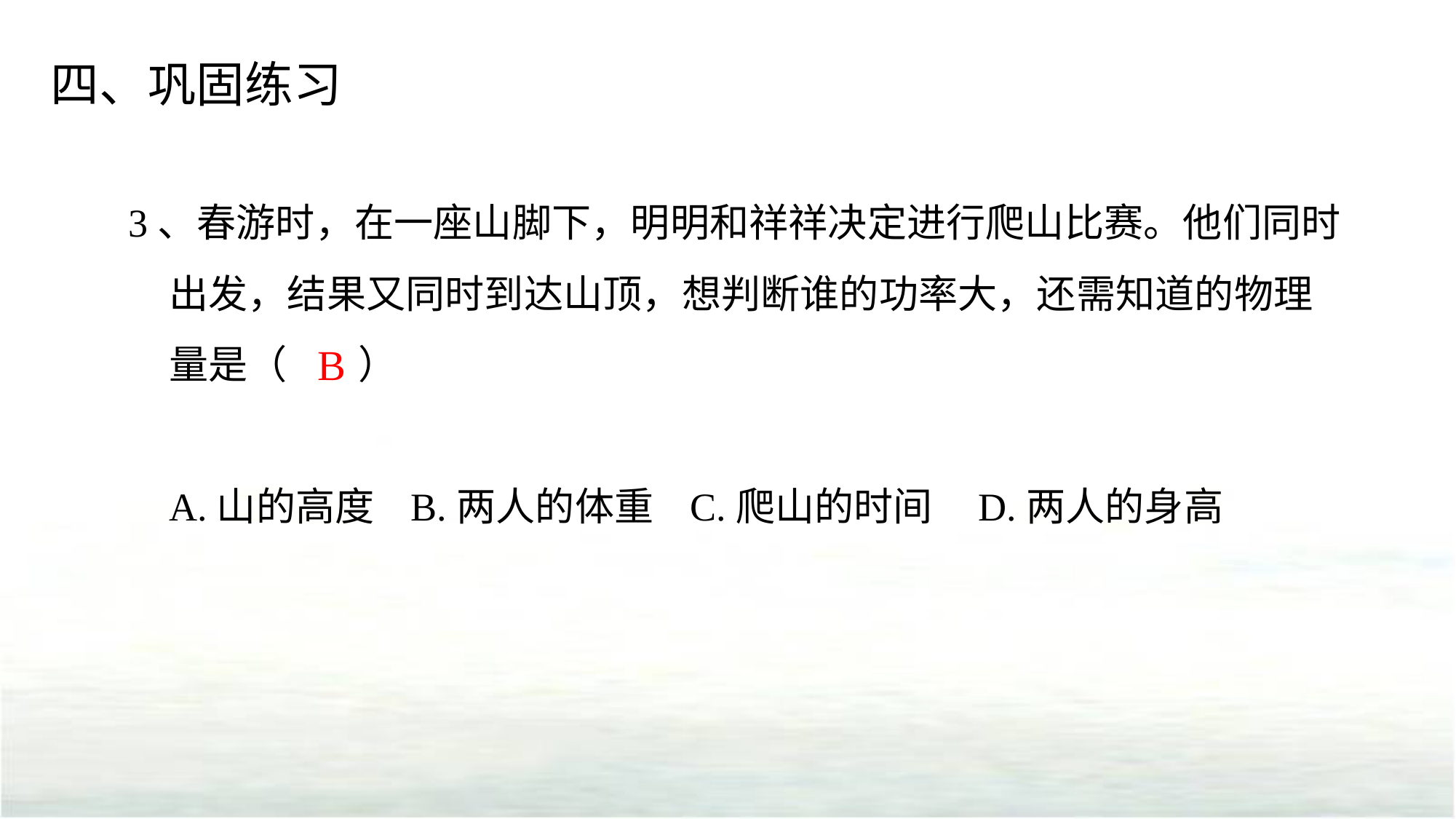

四、巩固练习
3、春游时，在一座山脚下，明明和祥祥决定进行爬山比赛。他们同时出发，结果又同时到达山顶，想判断谁的功率大，还需知道的物理量是（        ）
A.山的高度   B.两人的体重   C.爬山的时间    D.两人的身高
B